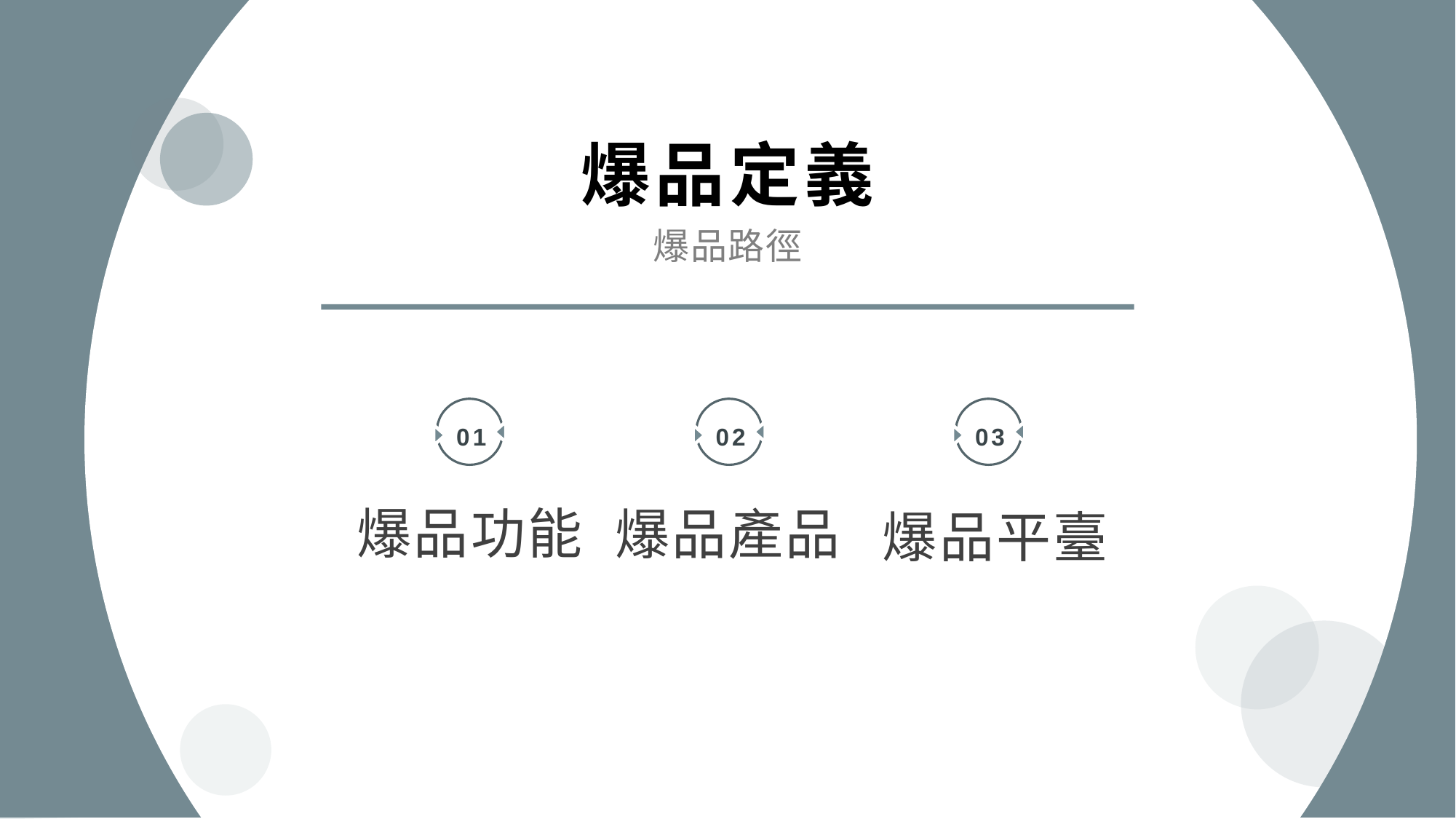

爆品定義
爆品路徑

01
02
03

爆品功能
爆品產品
爆品平臺